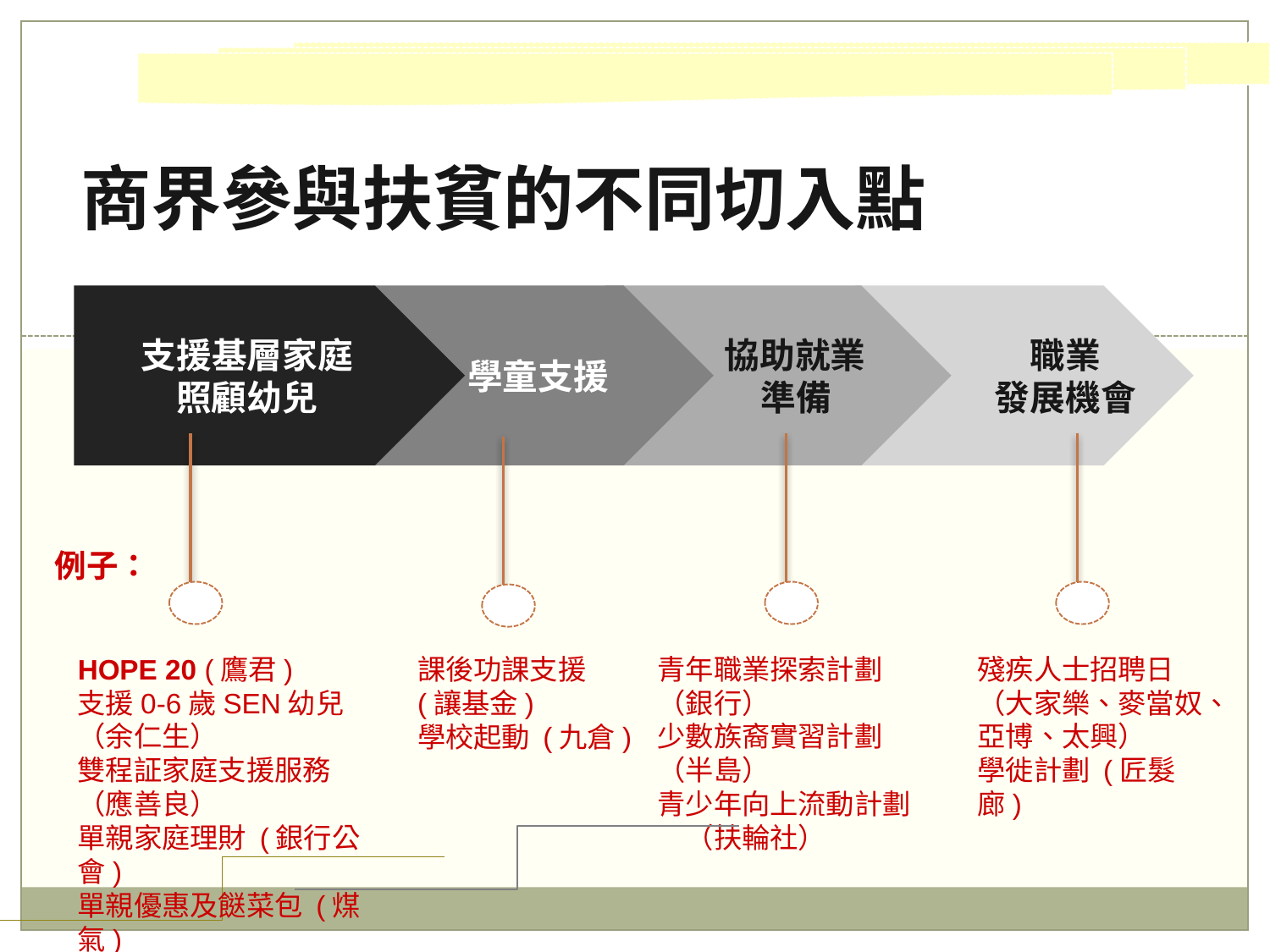

商界參與扶貧的不同切入點
支援基層家庭
照顧幼兒
   學童支援
         協助就業
         準備
	職業
	發展機會
例子：

HOPE 20 (鷹君)
支援0-6歲SEN幼兒
（余仁生）
雙程証家庭支援服務　（應善良）
單親家庭理財 (銀行公會)
單親優惠及餸菜包 (煤氣)

青年職業探索計劃　（銀行）
少數族裔實習計劃　（半島）
青少年向上流動計劃　（扶輪社）
殘疾人士招聘日（大家樂、麥當奴、亞博、太興）
學徙計劃 (匠髮廊)
課後功課支援
(讓基金)
學校起動 (九倉)